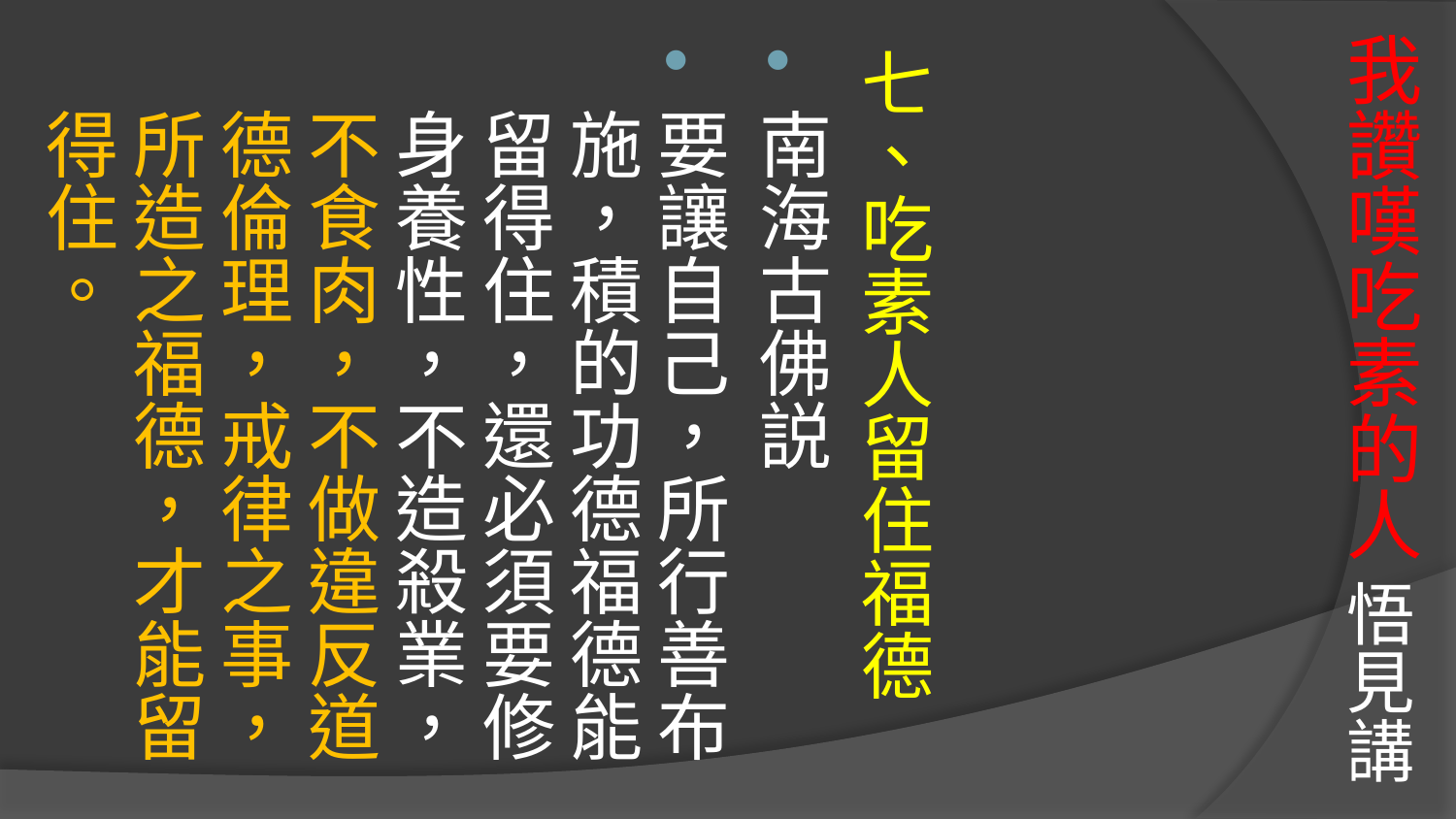

# 我讚嘆吃素的人 悟見講
七、吃素人留住福德
南海古佛説
要讓自己，所行善布施，積的功德福德能留得住，還必須要修身養性，不造殺業，不食肉，不做違反道德倫理，戒律之事，所造之福德，才能留得住。